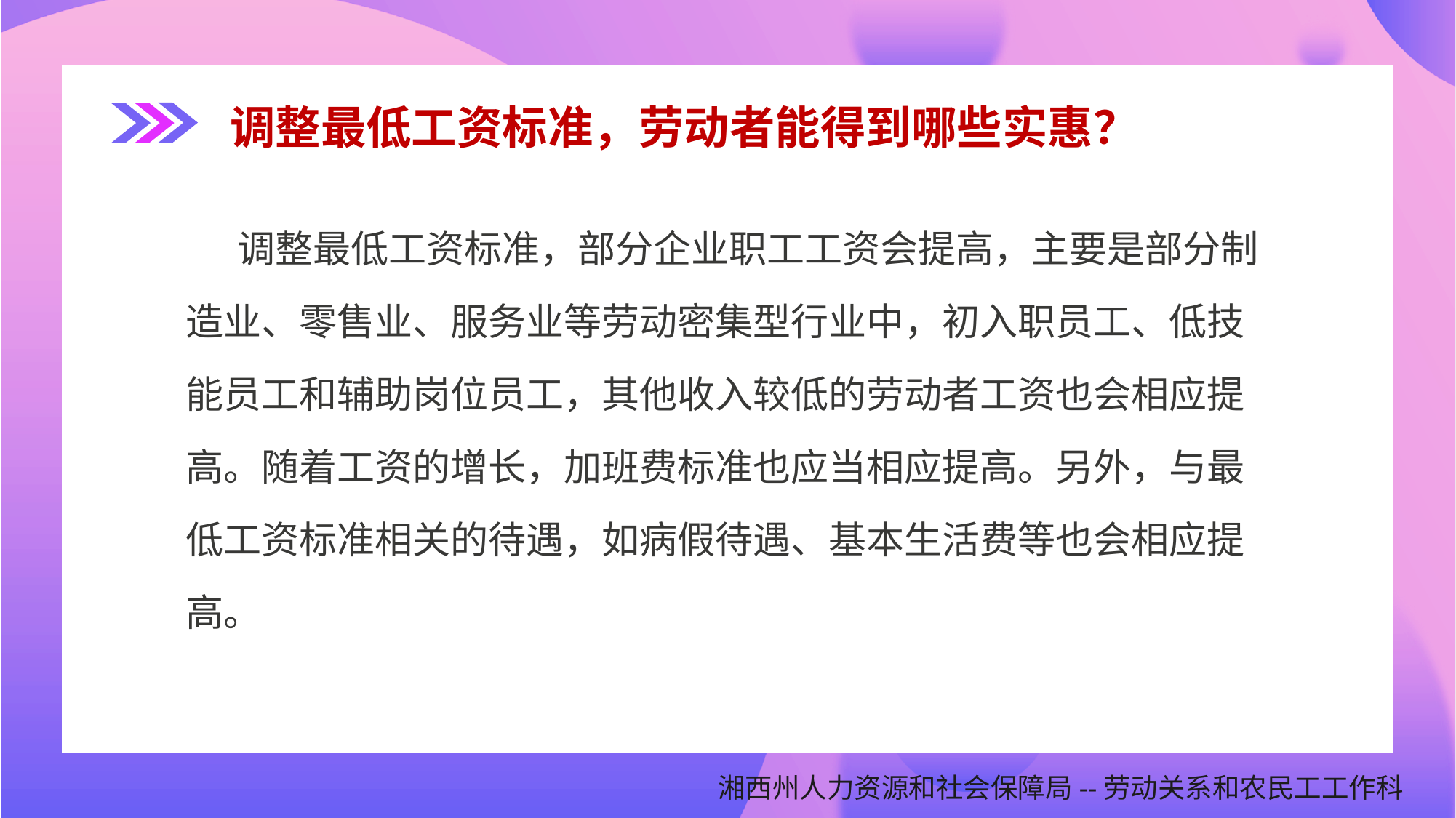

调整最低工资标准，劳动者能得到哪些实惠？

     调整最低工资标准，部分企业职工工资会提高，主要是部分制造业、零售业、服务业等劳动密集型行业中，初入职员工、低技能员工和辅助岗位员工，其他收入较低的劳动者工资也会相应提高。随着工资的增长，加班费标准也应当相应提高。另外，与最低工资标准相关的待遇，如病假待遇、基本生活费等也会相应提高。
湘西州人力资源和社会保障局--劳动关系和农民工工作科